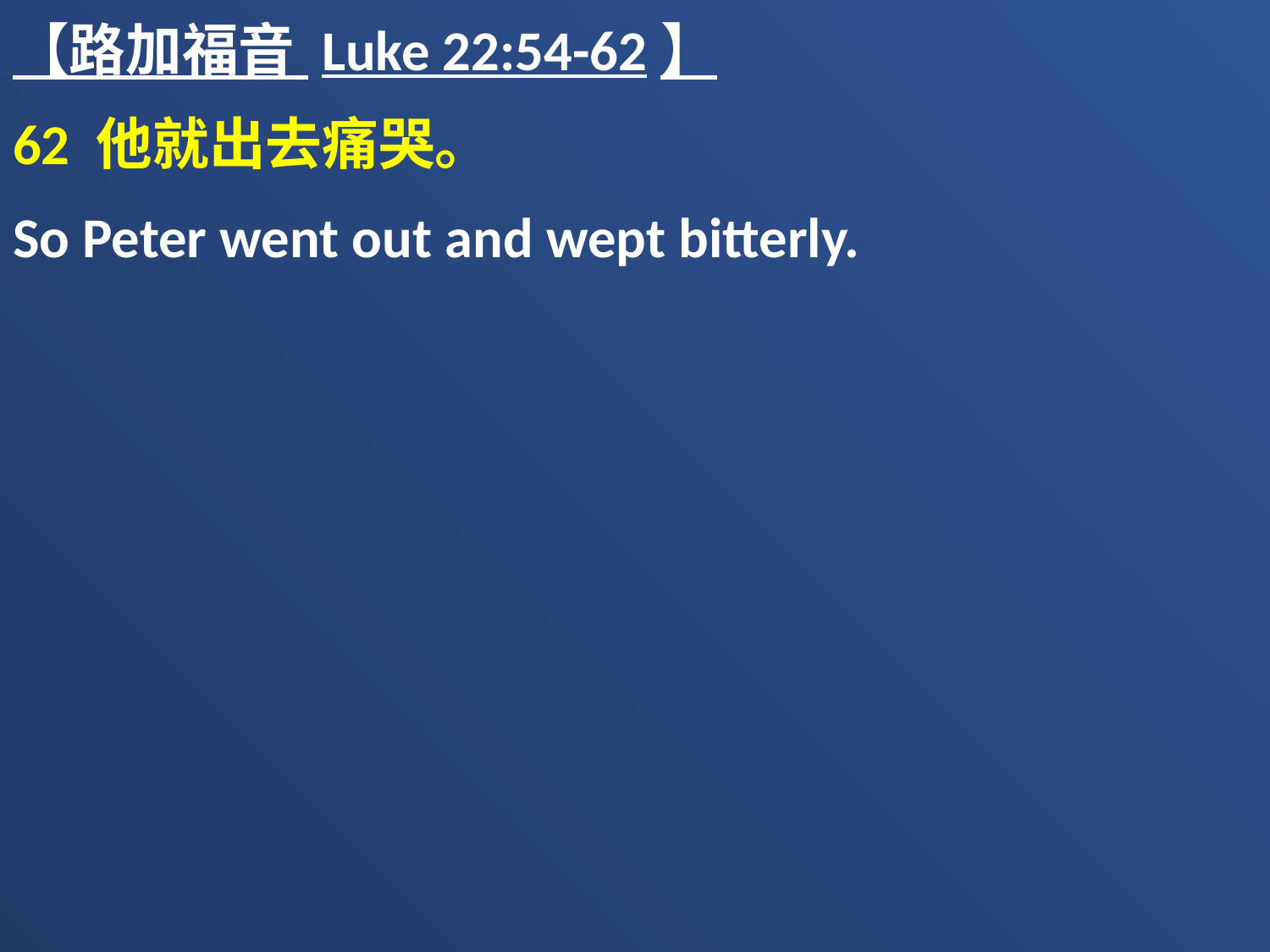

【路加福音 Luke 22:54-62】
62 他就出去痛哭。
So Peter went out and wept bitterly.